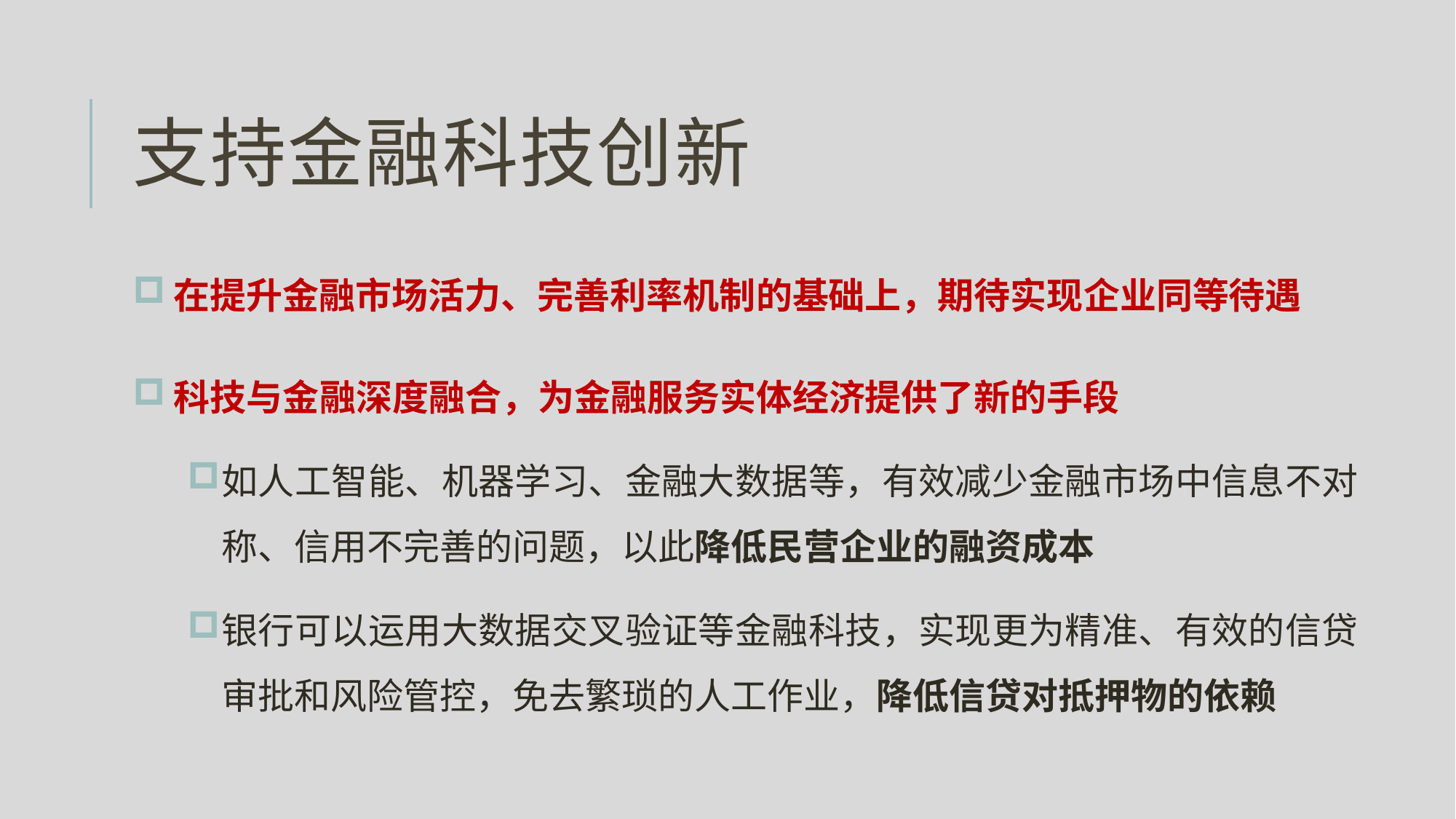

# 支持金融科技创新
在提升金融市场活力、完善利率机制的基础上，期待实现企业同等待遇
科技与金融深度融合，为金融服务实体经济提供了新的手段
如人工智能、机器学习、金融大数据等，有效减少金融市场中信息不对称、信用不完善的问题，以此降低民营企业的融资成本
银行可以运用大数据交叉验证等金融科技，实现更为精准、有效的信贷审批和风险管控，免去繁琐的人工作业，降低信贷对抵押物的依赖